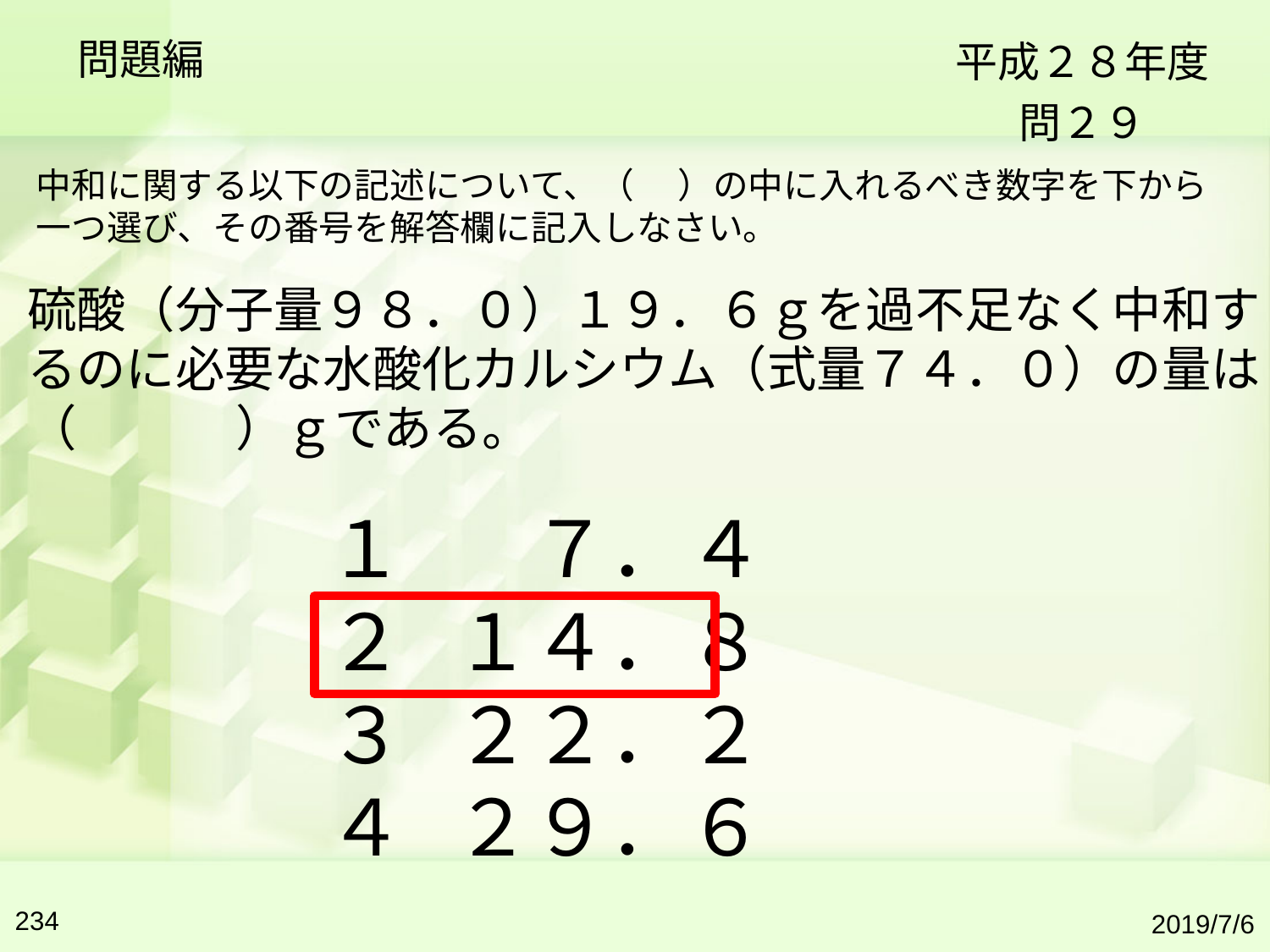

問題編
平成２８年度
問２９
中和に関する以下の記述について、（ 　）の中に入れるべき数字を下から一つ選び、その番号を解答欄に記入しなさい。
硫酸（分子量９８．０）１９．６ｇを過不足なく中和するのに必要な水酸化カルシウム（式量７４．０）の量は（　　　 ）ｇである。
１ 	　７．４
２ 	１４．８
３ 	２２．２
４ 	２９．６

234
2019/7/6